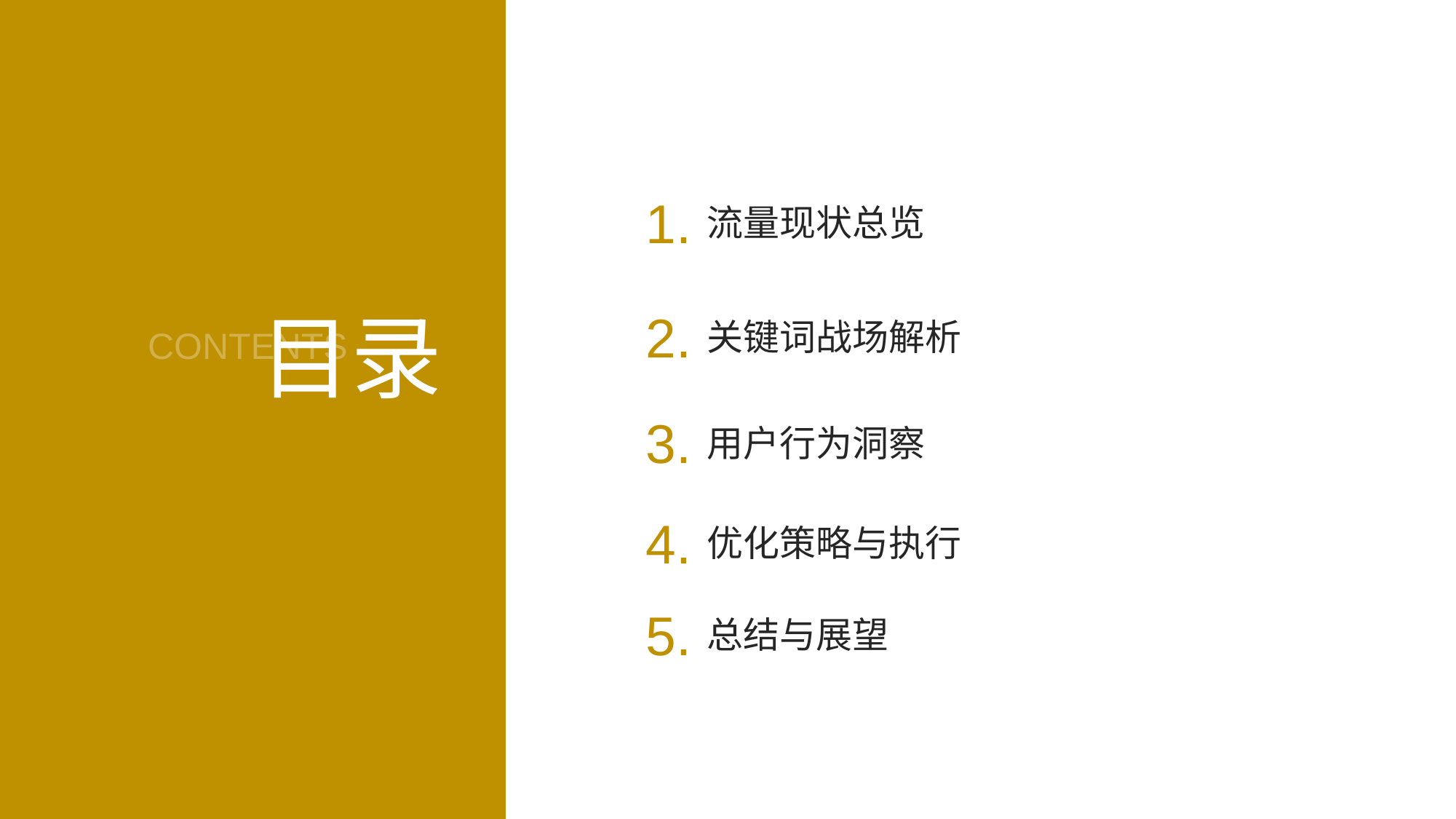

流量现状总览
1.
目录
关键词战场解析
2.
CONTENTS
用户行为洞察
3.
优化策略与执行
4.
总结与展望
5.